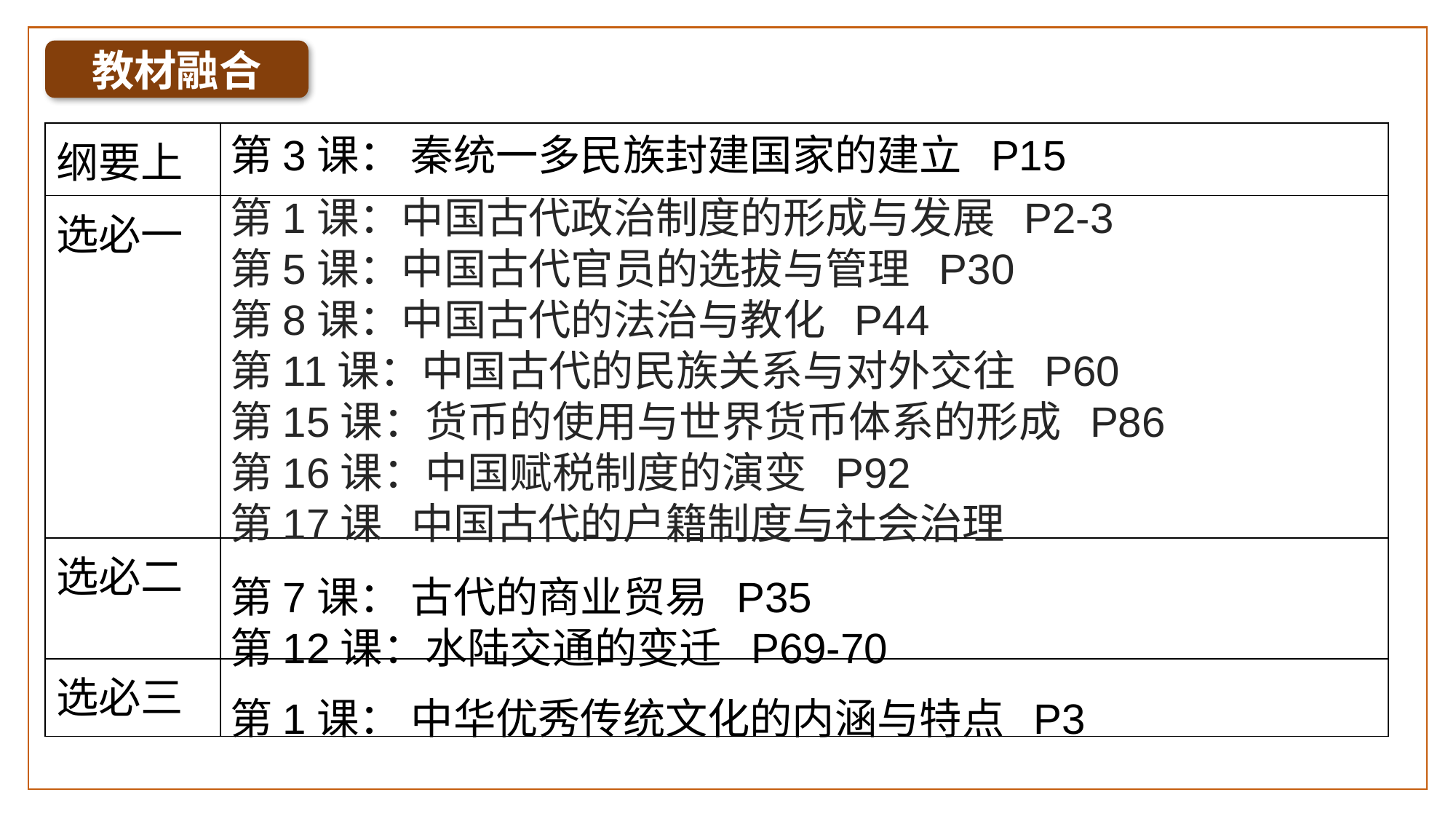

教材融合
| 纲要上 |  |
| --- | --- |
| 选必一 |  |
| 选必二 |  |
| 选必三 |  |
第3课： 秦统一多民族封建国家的建立  P15
第1课：中国古代政治制度的形成与发展  P2-3
第5课：中国古代官员的选拔与管理  P30
第8课：中国古代的法治与教化  P44
第11课：中国古代的民族关系与对外交往  P60
第15课：货币的使用与世界货币体系的形成  P86
第16课：中国赋税制度的演变  P92
第17课   中国古代的户籍制度与社会治理
第7课： 古代的商业贸易  P35
第12课：水陆交通的变迁  P69-70
第1课： 中华优秀传统文化的内涵与特点  P3